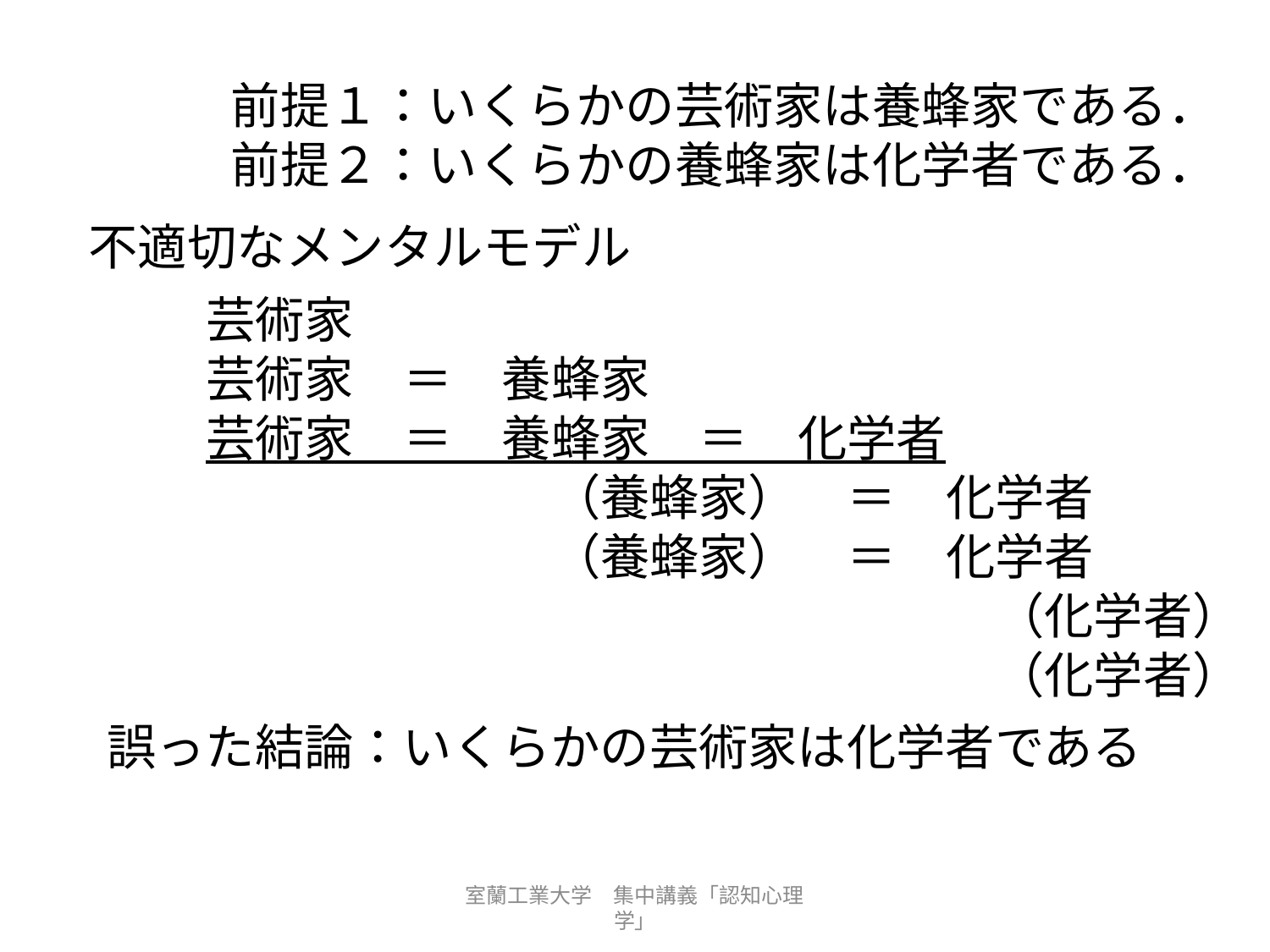

前提１：いくらかの芸術家は養蜂家である．
前提２：いくらかの養蜂家は化学者である．
不適切なメンタルモデル
芸術家
芸術家　＝　養蜂家
芸術家　＝　養蜂家　＝　化学者
　　　　　　　（養蜂家）　＝　化学者
　　　　　　　（養蜂家）　＝　化学者
　　　　　　　　　　　　　　　　（化学者）
　　　　　　　　　　　　　　　　（化学者）
誤った結論：いくらかの芸術家は化学者である
室蘭工業大学　集中講義「認知心理学」